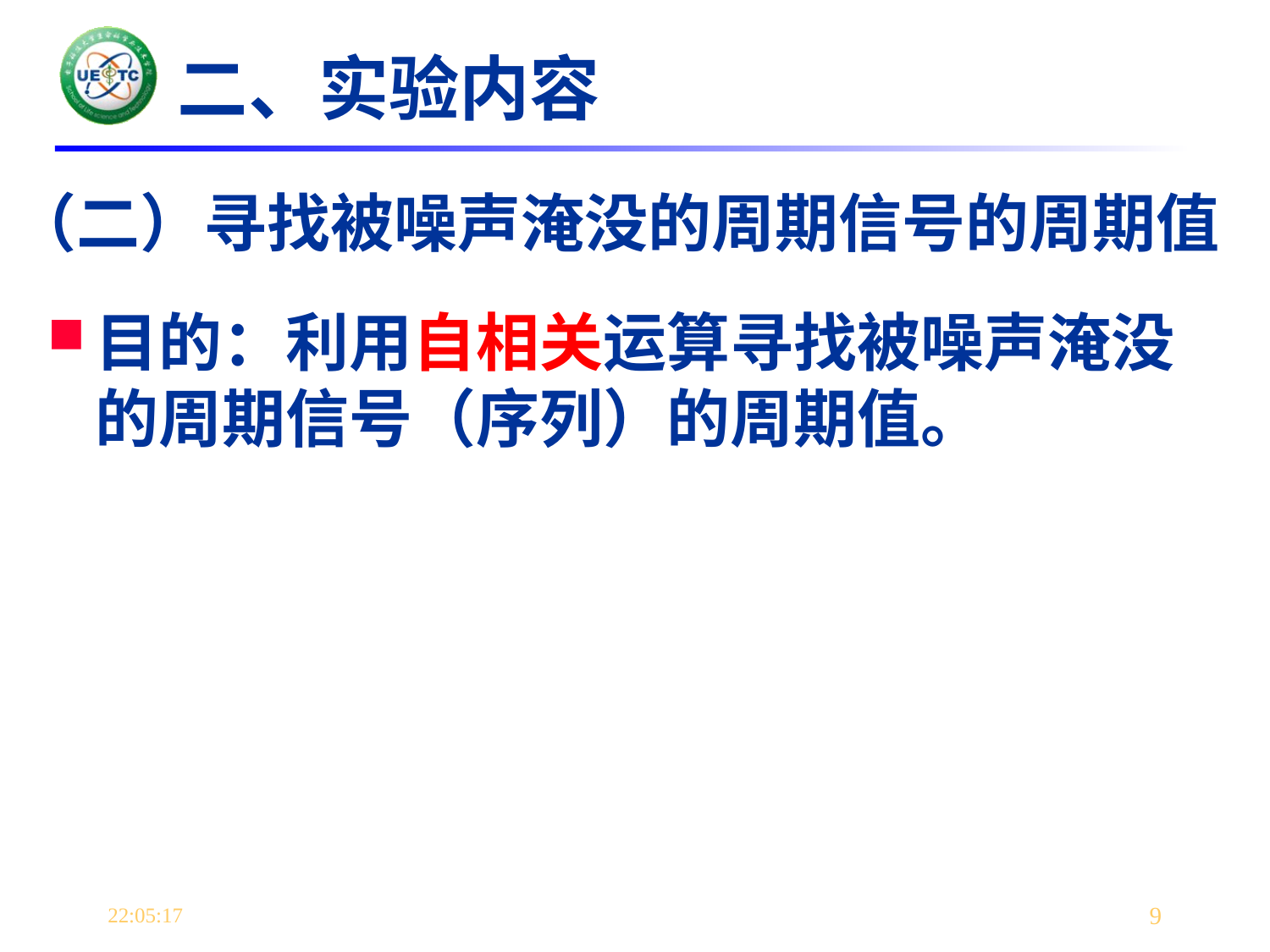

二、实验内容
# （二）寻找被噪声淹没的周期信号的周期值
目的：利用自相关运算寻找被噪声淹没的周期信号（序列）的周期值。
22:05:17
9